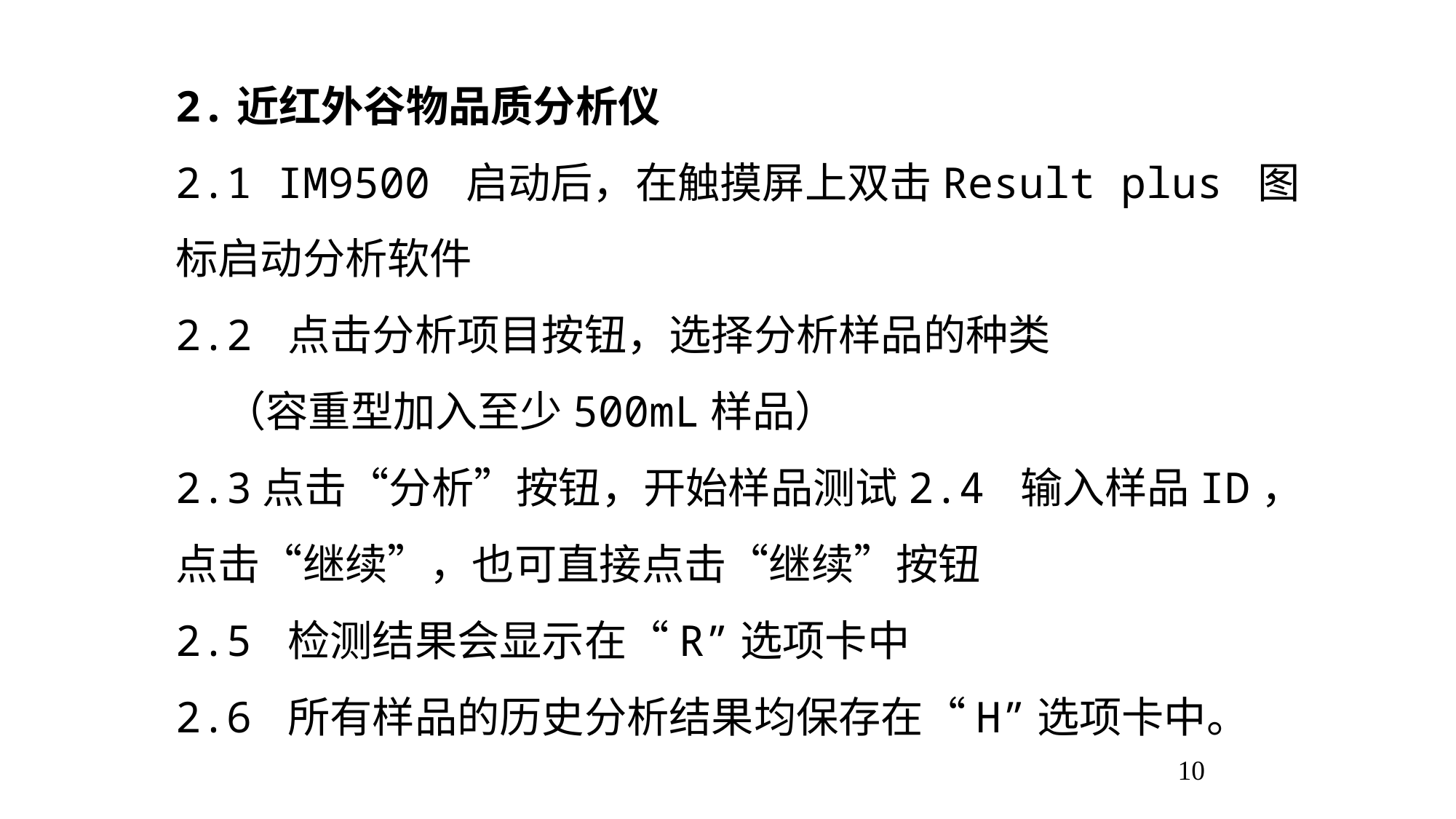

2.近红外谷物品质分析仪
2.1 IM9500 启动后，在触摸屏上双击Result plus 图标启动分析软件
2.2 点击分析项目按钮，选择分析样品的种类
    （容重型加入至少500mL样品）
2.3点击“分析”按钮，开始样品测试2.4 输入样品ID，点击“继续”，也可直接点击“继续”按钮
2.5 检测结果会显示在“R”选项卡中
2.6 所有样品的历史分析结果均保存在“H”选项卡中。
10